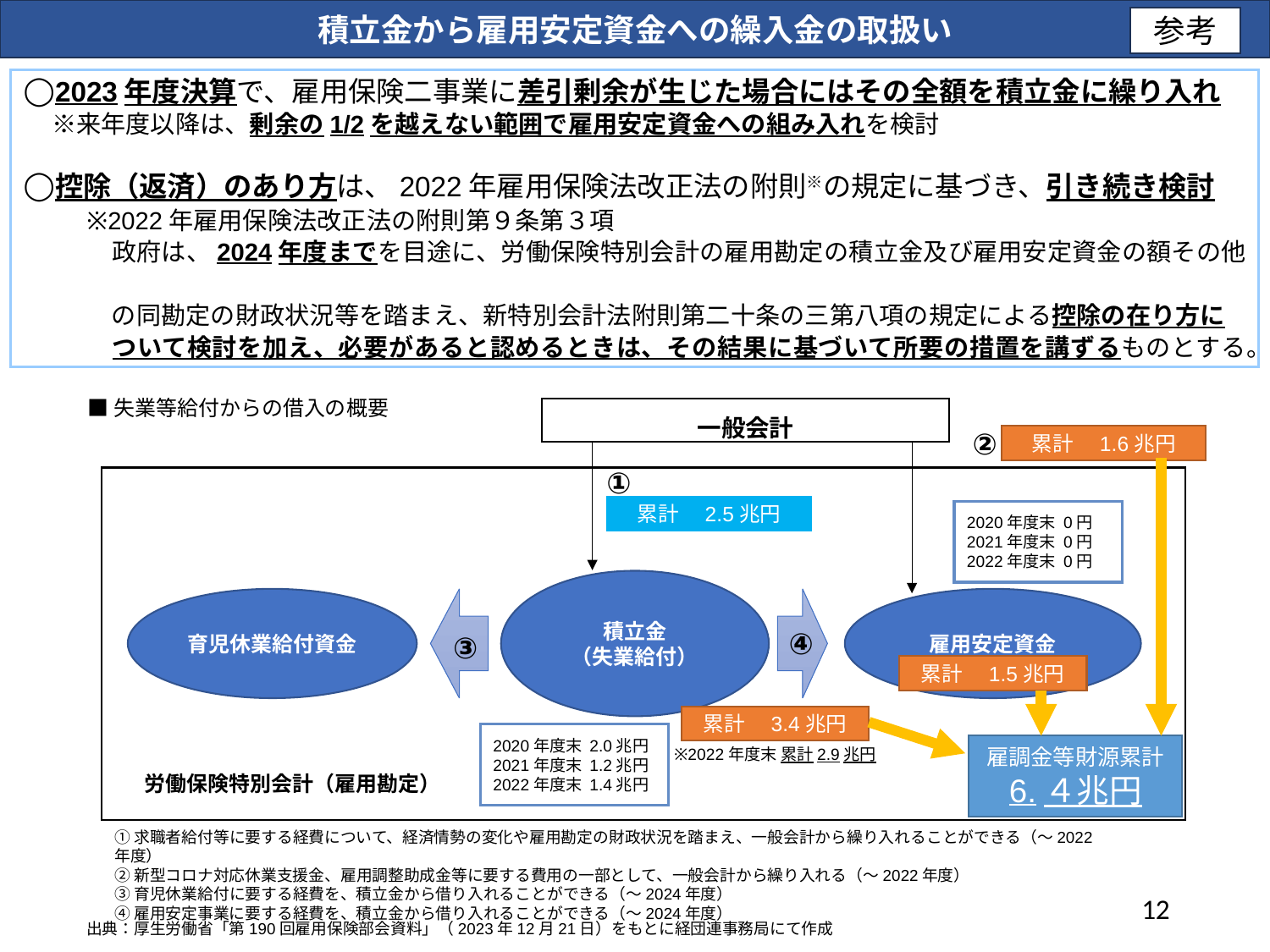

積立金から雇用安定資金への繰入金の取扱い
参考
2023年度決算で、雇用保険二事業に差引剰余が生じた場合にはその全額を積立金に繰り入れ
　※来年度以降は、剰余の1/2を越えない範囲で雇用安定資金への組み入れを検討

控除（返済）のあり方は、2022年雇用保険法改正法の附則※の規定に基づき、引き続き検討
※2022年雇用保険法改正法の附則第９条第３項
　政府は、2024年度までを目途に、労働保険特別会計の雇用勘定の積立金及び雇用安定資金の額その他
　の同勘定の財政状況等を踏まえ、新特別会計法附則第二十条の三第八項の規定による控除の在り方に
　ついて検討を加え、必要があると認めるときは、その結果に基づいて所要の措置を講ずるものとする。
■失業等給付からの借入の概要
一般会計
②
累計　1.6兆円
①

　　労働保険特別会計（雇用勘定）
累計　2.5兆円
2020年度末 0円
2021年度末 0円
2022年度末 0円
積立金
（失業給付）
雇用安定資金

育児休業給付資金
④
③
累計　1.5兆円
累計　3.4兆円
2020年度末 2.0兆円
2021年度末 1.2兆円
2022年度末 1.4兆円
雇調金等財源累計
6.４兆円
※2022年度末 累計2.9兆円
①求職者給付等に要する経費について、経済情勢の変化や雇用勘定の財政状況を踏まえ、一般会計から繰り入れることができる（～2022年度）
②新型コロナ対応休業支援金、雇用調整助成金等に要する費用の一部として、一般会計から繰り入れる（～2022年度）
③育児休業給付に要する経費を、積立金から借り入れることができる（～2024年度）
④雇用安定事業に要する経費を、積立金から借り入れることができる（～2024年度）
12
出典：厚生労働省「第190回雇用保険部会資料」（2023年12月21日）をもとに経団連事務局にて作成